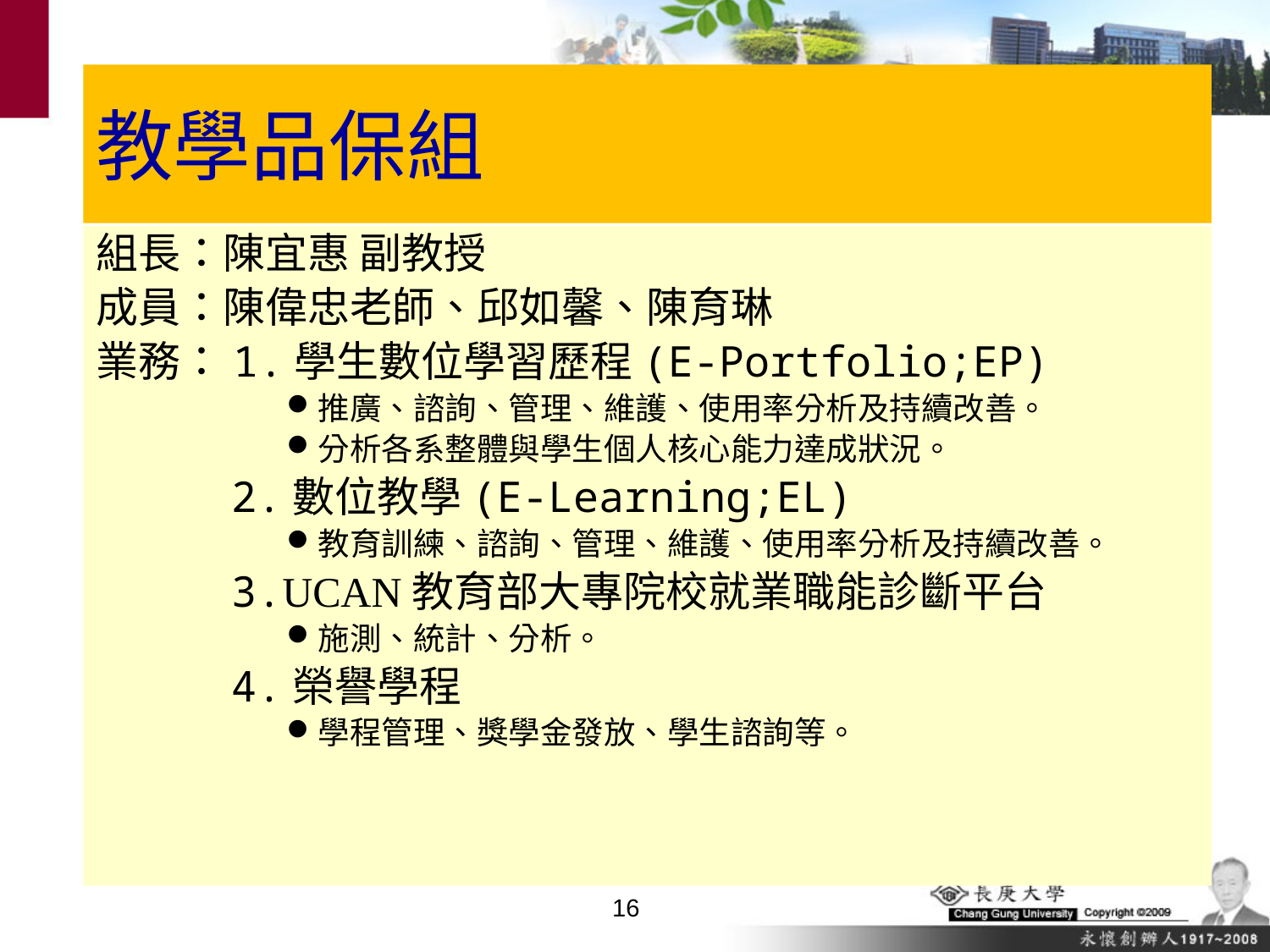

# 教學品保組
組長：陳宜惠 副教授
成員：陳偉忠老師、邱如馨、陳育琳
業務：1.學生數位學習歷程(E-Portfolio;EP)
推廣、諮詢、管理、維護、使用率分析及持續改善。
分析各系整體與學生個人核心能力達成狀況。
   2.數位教學(E-Learning;EL)
教育訓練、諮詢、管理、維護、使用率分析及持續改善。
   3.UCAN教育部大專院校就業職能診斷平台
施測、統計、分析。
   4.榮譽學程
學程管理、獎學金發放、學生諮詢等。
16